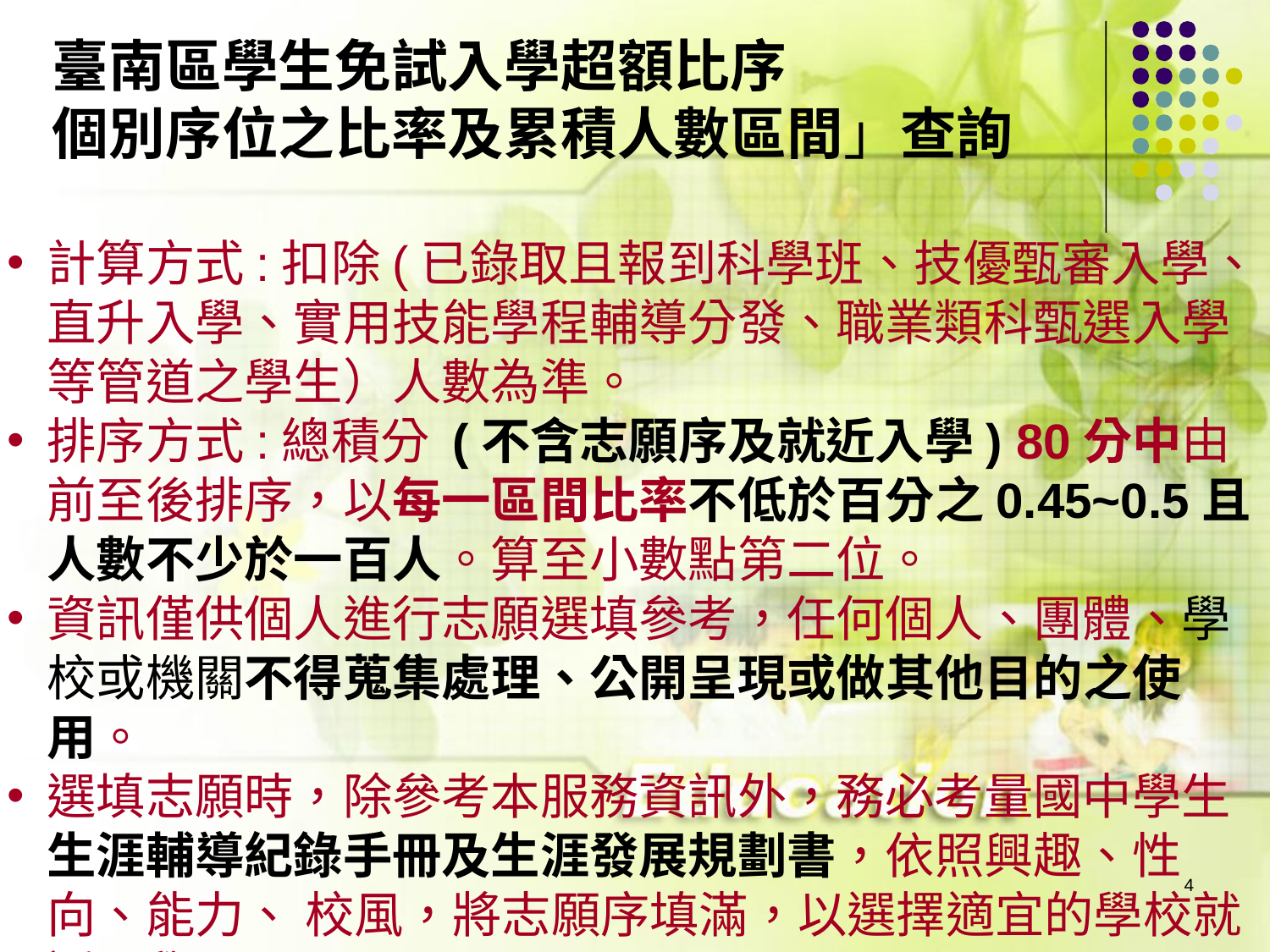

臺南區學生免試入學超額比序
個別序位之比率及累積人數區間」查詢
計算方式:扣除(已錄取且報到科學班、技優甄審入學、直升入學、實用技能學程輔導分發、職業類科甄選入學等管道之學生）人數為準。
排序方式:總積分 (不含志願序及就近入學) 80分中由前至後排序，以每一區間比率不低於百分之0.45~0.5且人數不少於一百人。算至小數點第二位。
資訊僅供個人進行志願選填參考，任何個人、團體、學校或機關不得蒐集處理、公開呈現或做其他目的之使用。
選填志願時，除參考本服務資訊外，務必考量國中學生生涯輔導紀錄手冊及生涯發展規劃書，依照興趣、性向、能力、 校風，將志願序填滿，以選擇適宜的學校就近入學。

4